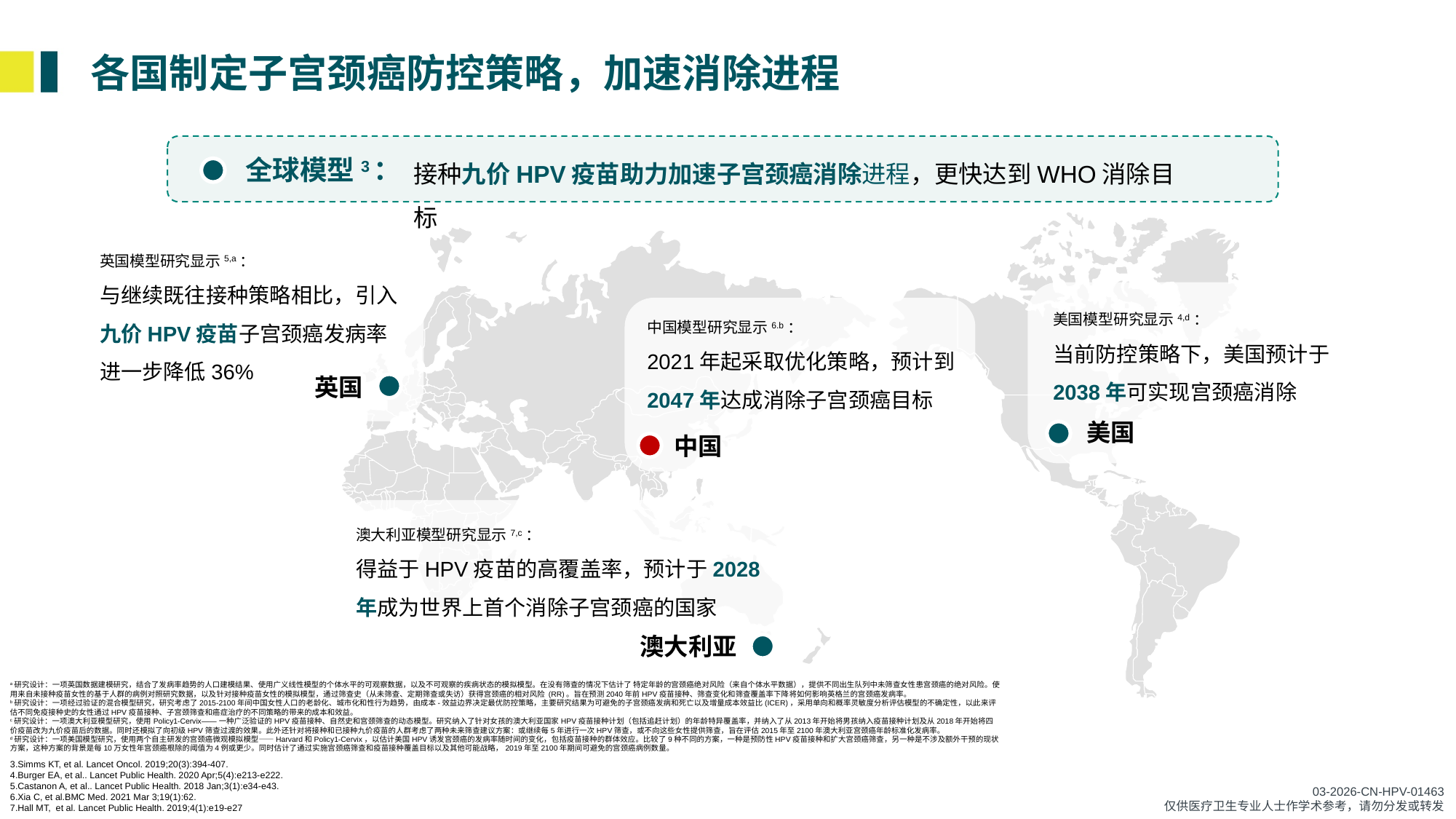

# 各国制定子宫颈癌防控策略，加速消除进程

接种九价HPV疫苗助力加速子宫颈癌消除进程，更快达到WHO消除目标
全球模型3：

英国模型研究显示5,a：
与继续既往接种策略相比，引入九价HPV疫苗子宫颈癌发病率进一步降低36%

中国模型研究显示6.b：
2021年起采取优化策略，预计到2047年达成消除子宫颈癌目标
美国模型研究显示4,d：
当前防控策略下，美国预计于2038年可实现宫颈癌消除
英国

美国

中国

澳大利亚模型研究显示7,c：
得益于HPV疫苗的高覆盖率，预计于2028年成为世界上首个消除子宫颈癌的国家
澳大利亚

a研究设计：一项英国数据建模研究，结合了发病率趋势的人口建模结果、使用广义线性模型的个体水平的可观察数据，以及不可观察的疾病状态的模拟模型。在没有筛查的情况下估计了特定年龄的宫颈癌绝对风险（来自个体水平数据），提供不同出生队列中未筛查女性患宫颈癌的绝对风险。使用来自未接种疫苗女性的基于人群的病例对照研究数据，以及针对接种疫苗女性的模拟模型，通过筛查史（从未筛查、定期筛查或失访）获得宫颈癌的相对风险 (RR)。旨在预测2040年前HPV疫苗接种、筛查变化和筛查覆盖率下降将如何影响英格兰的宫颈癌发病率。
b研究设计：一项经过验证的混合模型研究，研究考虑了2015-2100年间中国女性人口的老龄化、城市化和性行为趋势，由成本-效益边界决定最优防控策略，主要研究结果为可避免的子宫颈癌发病和死亡以及增量成本效益比(ICER)，采用单向和概率灵敏度分析评估模型的不确定性，以此来评估不同免疫接种史的女性通过HPV疫苗接种、子宫颈筛查和癌症治疗的不同策略的带来的成本和效益。
c研究设计：一项澳大利亚模型研究，使用Policy1-Cervix——一种广泛验证的HPV疫苗接种、自然史和宫颈筛查的动态模型。研究纳入了针对女孩的澳大利亚国家HPV疫苗接种计划（包括追赶计划）的年龄特异覆盖率，并纳入了从2013年开始将男孩纳入疫苗接种计划及从2018年开始将四价疫苗改为九价疫苗后的数据。同时还模拟了向初级HPV筛查过渡的效果。此外还针对将接种和已接种九价疫苗的人群考虑了两种未来筛查建议方案：或继续每5年进行一次HPV筛查，或不向这些女性提供筛查，旨在评估2015年至2100年澳大利亚宫颈癌年龄标准化发病率。
d研究设计：一项美国模型研究，使用两个自主研发的宫颈癌微观模拟模型——Harvard和Policy1-Cervix，以估计美国HPV诱发宫颈癌的发病率随时间的变化，包括疫苗接种的群体效应。比较了9种不同的方案，一种是预防性HPV疫苗接种和扩大宫颈癌筛查，另一种是不涉及额外干预的现状方案，这种方案的背景是每10万女性年宫颈癌根除的阈值为4例或更少。同时估计了通过实施宫颈癌筛查和疫苗接种覆盖目标以及其他可能战略，2019年至2100年期间可避免的宫颈癌病例数量。
3.Simms KT, et al. Lancet Oncol. 2019;20(3):394-407.
4.Burger EA, et al.. Lancet Public Health. 2020 Apr;5(4):e213-e222.
5.Castanon A, et al.. Lancet Public Health. 2018 Jan;3(1):e34-e43.
6.Xia C, et al.BMC Med. 2021 Mar 3;19(1):62.
7.Hall MT,  et al. Lancet Public Health. 2019;4(1):e19-e27